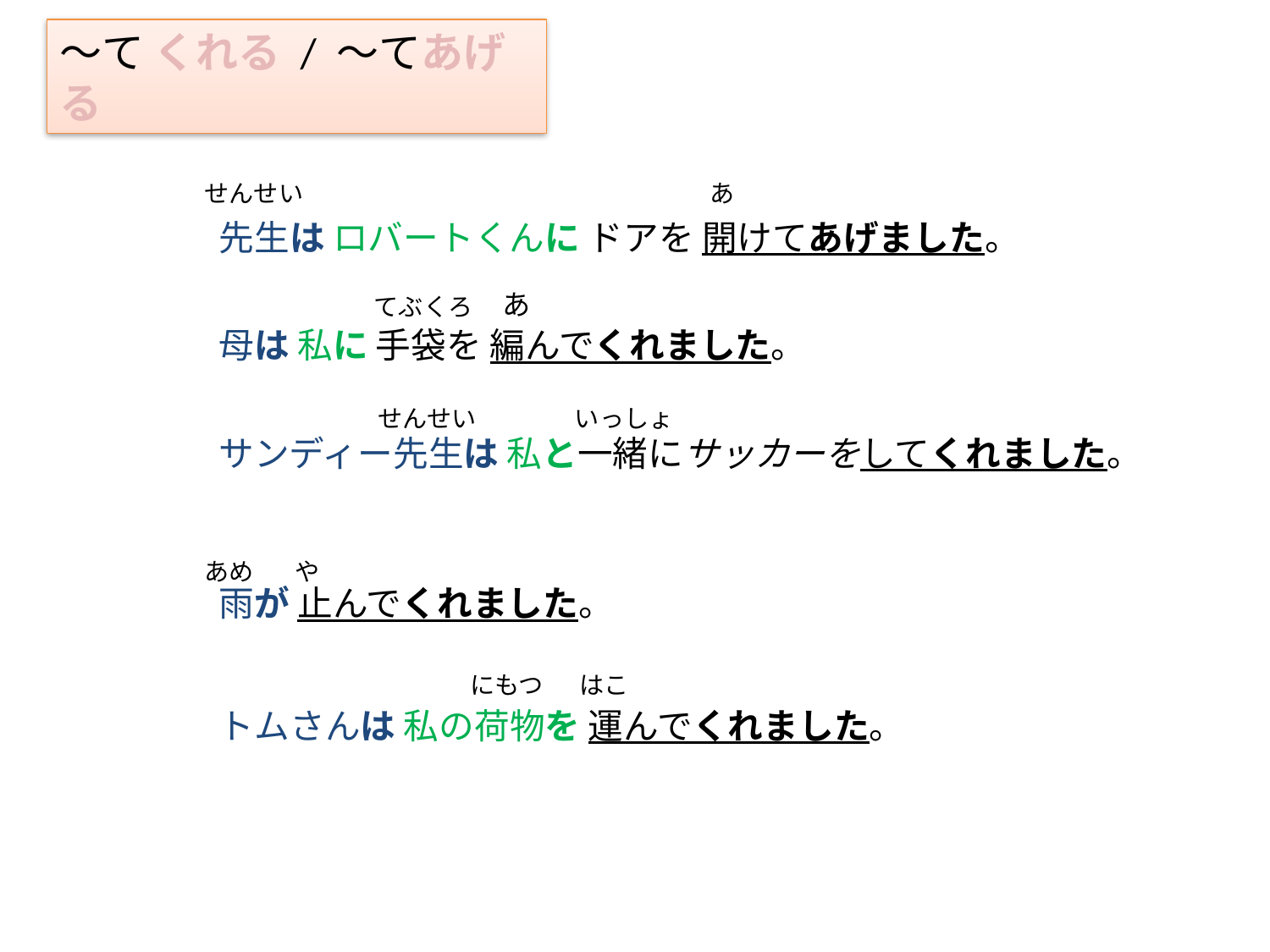

〜て くれる / 〜てあげる
せんせい
先生は ロバートくんに ドアを 開けてあげました。

母は 私に 手袋を 編んでくれました。

サンディー先生は 私と一緒にサッカーをしてくれました。

雨が 止んでくれました。

あ
てぶくろ
せんせい
いっしょ
あ
あめ
や
にもつ
はこ
トムさんは 私の荷物を 運んでくれました。